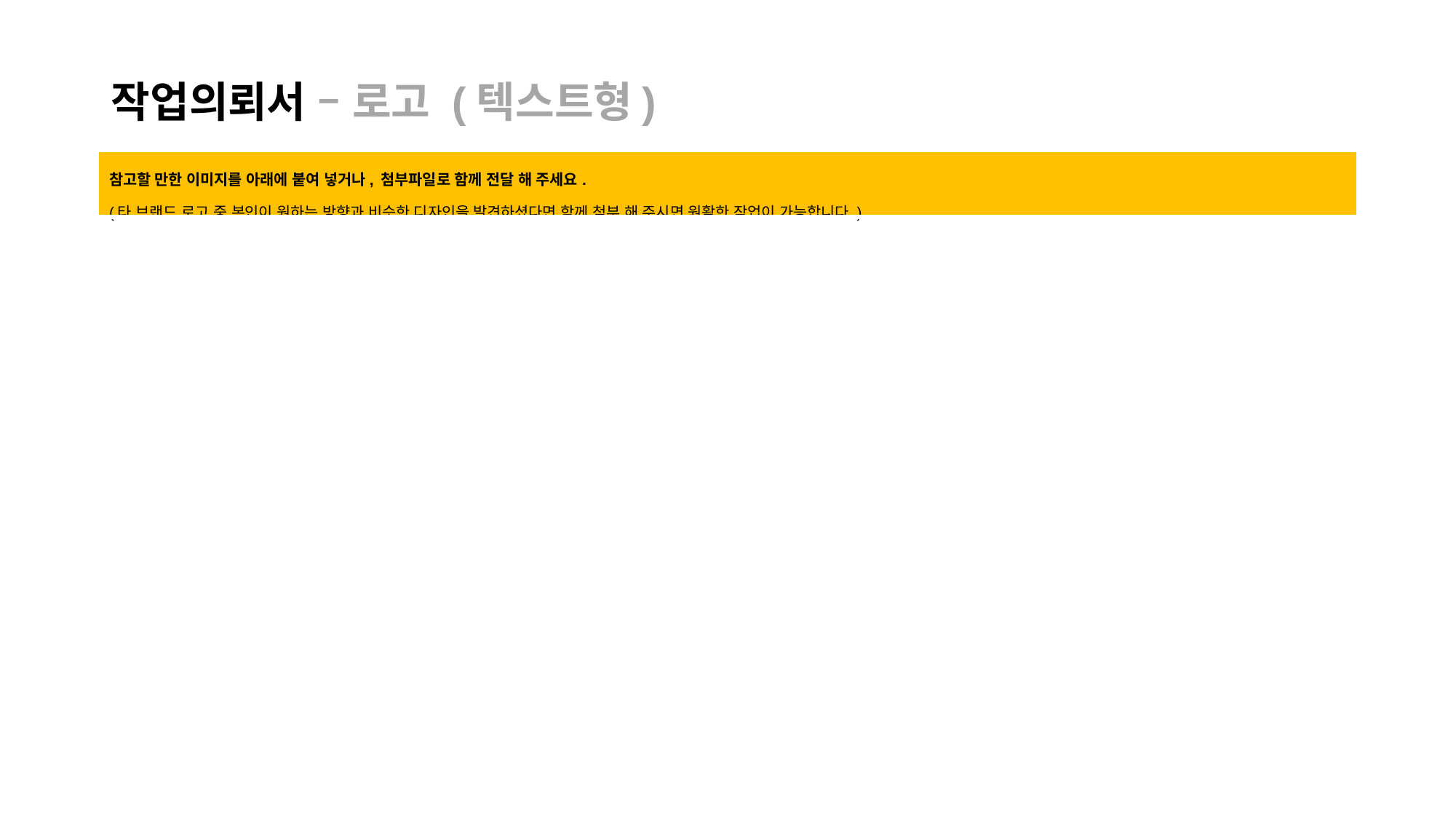

작업의뢰서 – 로고 (텍스트형)
| 참고할 만한 이미지를 아래에 붙여 넣거나, 첨부파일로 함께 전달 해 주세요. (타 브랜드 로고 중 본인이 원하는 방향과 비슷한 디자인을 발견하셨다면 함께 첨부 해 주시면 원활한 작업이 가능합니다.) |
| --- |